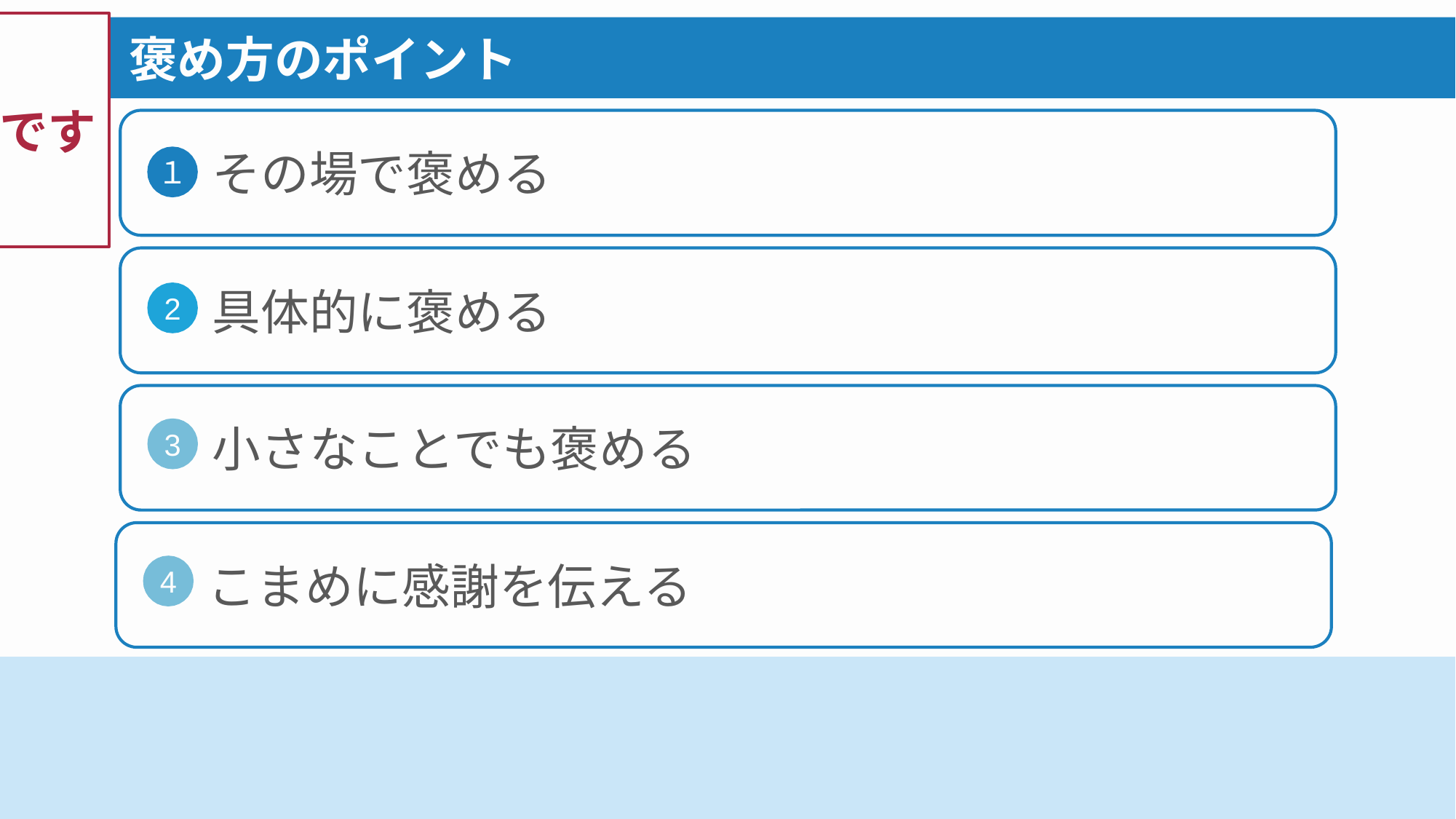

加工不要です
# 褒め方のポイント
その場で褒める
１
具体的に褒める
2
小さなことでも褒める
3
こまめに感謝を伝える
4